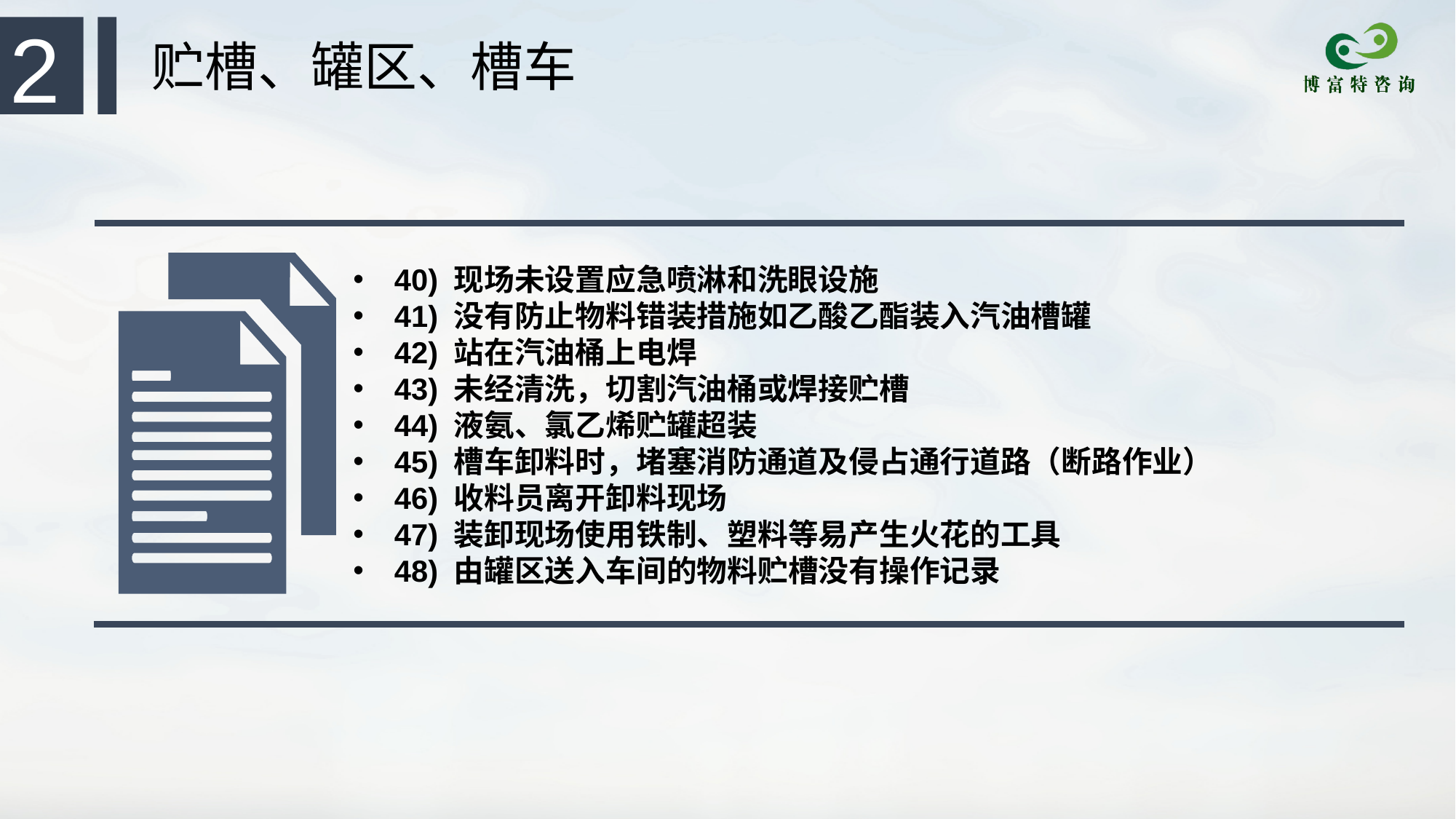

2

 贮槽、罐区、槽车
40) 现场未设置应急喷淋和洗眼设施
41) 没有防止物料错装措施如乙酸乙酯装入汽油槽罐
42) 站在汽油桶上电焊
43) 未经清洗，切割汽油桶或焊接贮槽
44) 液氨、氯乙烯贮罐超装
45) 槽车卸料时，堵塞消防通道及侵占通行道路（断路作业）
46) 收料员离开卸料现场
47) 装卸现场使用铁制、塑料等易产生火花的工具
48) 由罐区送入车间的物料贮槽没有操作记录